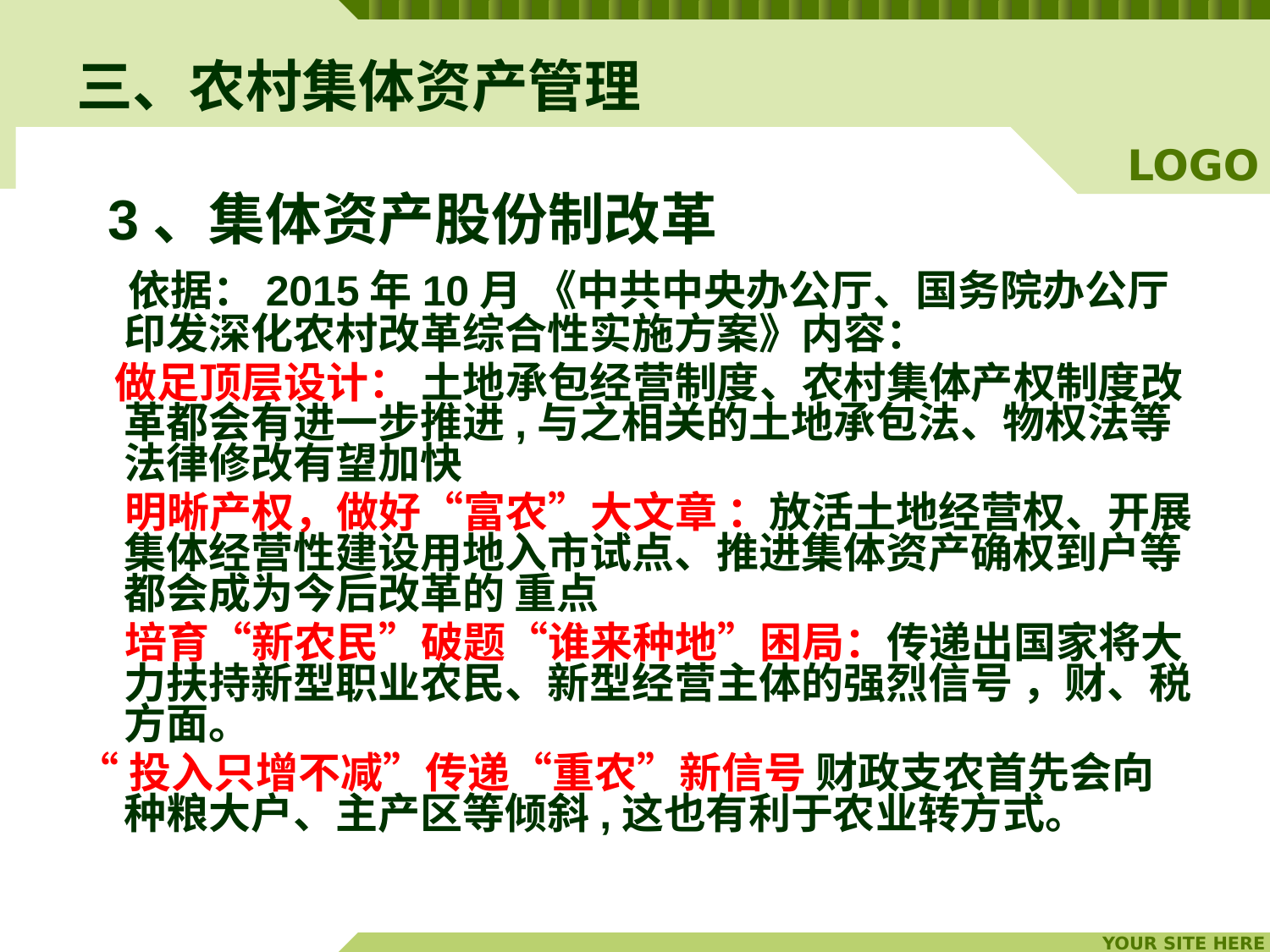

# 三、农村集体资产管理
  3、集体资产股份制改革
   依据：2015年10月 《中共中央办公厅、国务院办公厅印发深化农村改革综合性实施方案》内容：
   做足顶层设计： 土地承包经营制度、农村集体产权制度改革都会有进一步推进,与之相关的土地承包法、物权法等法律修改有望加快
    明晰产权，做好“富农”大文章 ：放活土地经营权、开展集体经营性建设用地入市试点、推进集体资产确权到户等都会成为今后改革的 重点
    培育“新农民”破题“谁来种地”困局：传递出国家将大力扶持新型职业农民、新型经营主体的强烈信号 ，财、税方面。
“投入只增不减”传递“重农”新信号 财政支农首先会向种粮大户、主产区等倾斜,这也有利于农业转方式。